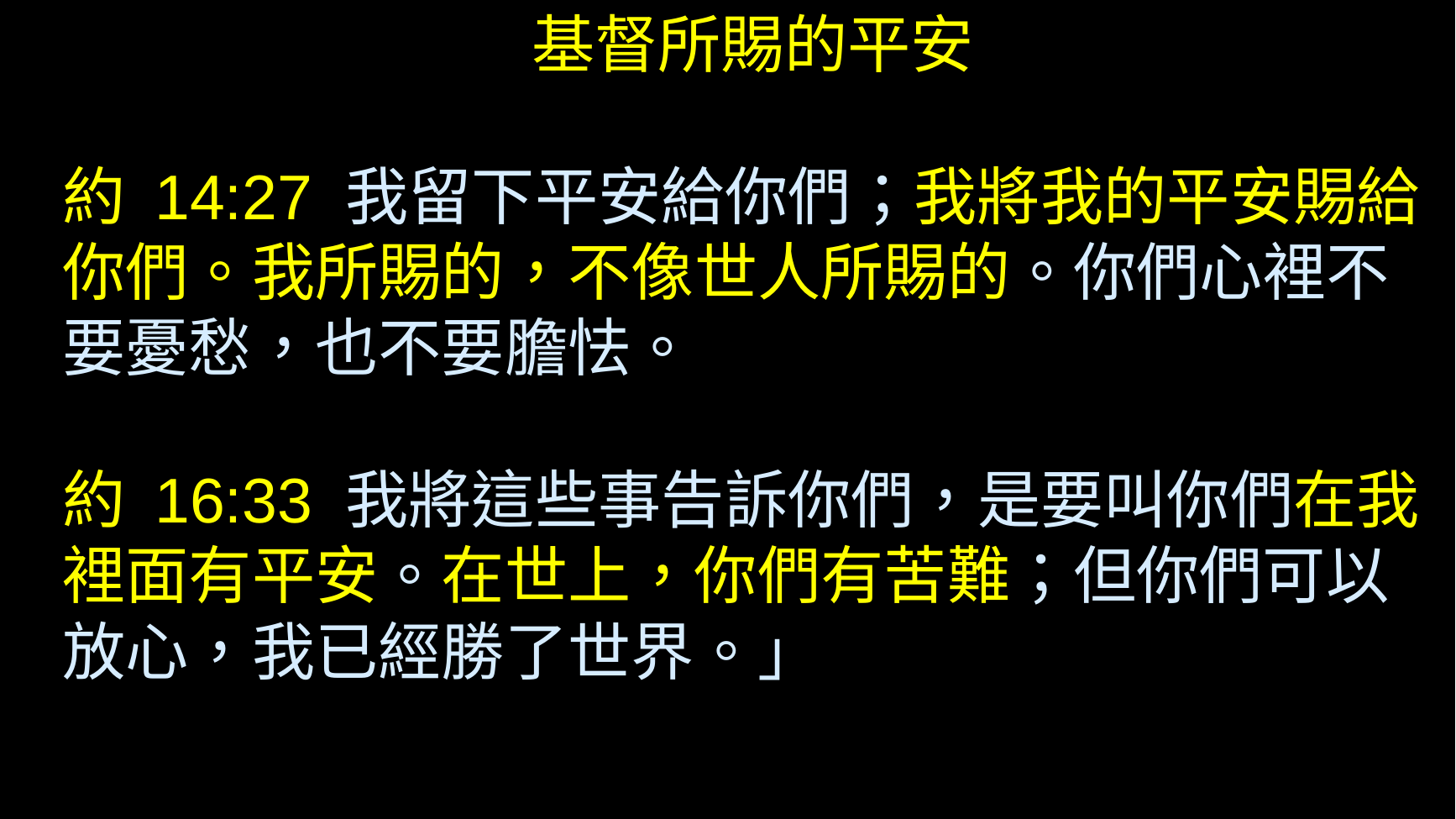

基督所賜的平安

約 14:27 我留下平安給你們；我將我的平安賜給你們。我所賜的，不像世人所賜的。你們心裡不要憂愁，也不要膽怯。

約 16:33 我將這些事告訴你們，是要叫你們在我裡面有平安。在世上，你們有苦難；但你們可以放心，我已經勝了世界。」